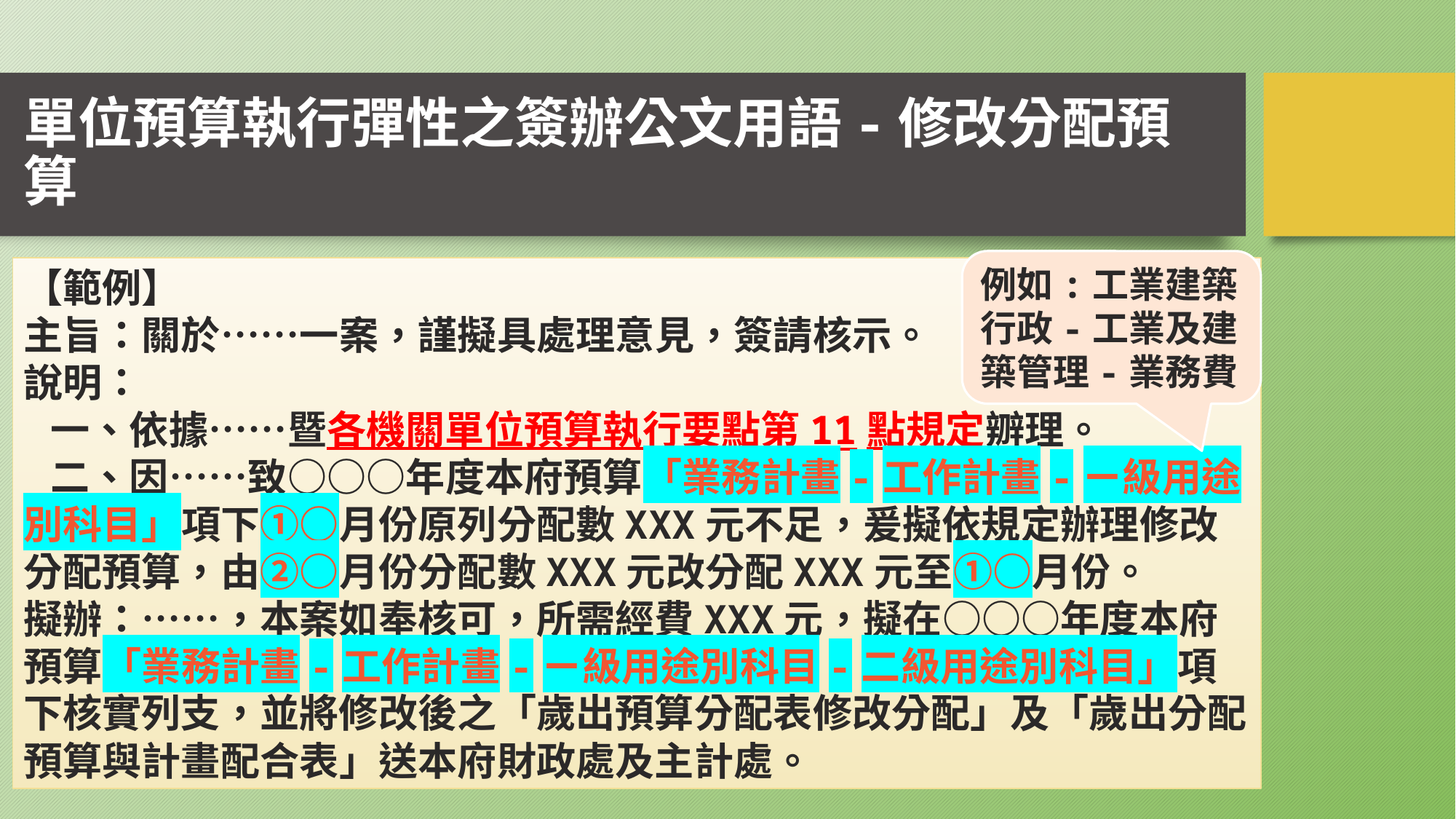

# 單位預算執行彈性之簽辦公文用語-修改分配預算
例如:工業建築行政-工業及建築管理-業務費
【範例】
主旨：關於……一案，謹擬具處理意見，簽請核示。
說明：
  一、依據……暨各機關單位預算執行要點第11點規定辧理。
  二、因……致○○○年度本府預算「業務計畫-工作計畫-ㄧ級用途別科目」項下①○月份原列分配數XXX元不足，爰擬依規定辦理修改分配預算，由②○月份分配數XXX元改分配XXX元至①○月份。
擬辦：……，本案如奉核可，所需經費XXX元，擬在○○○年度本府預算「業務計畫-工作計畫-ㄧ級用途別科目-二級用途別科目」項下核實列支，並將修改後之「歲出預算分配表修改分配」及「歲出分配預算與計畫配合表」送本府財政處及主計處。